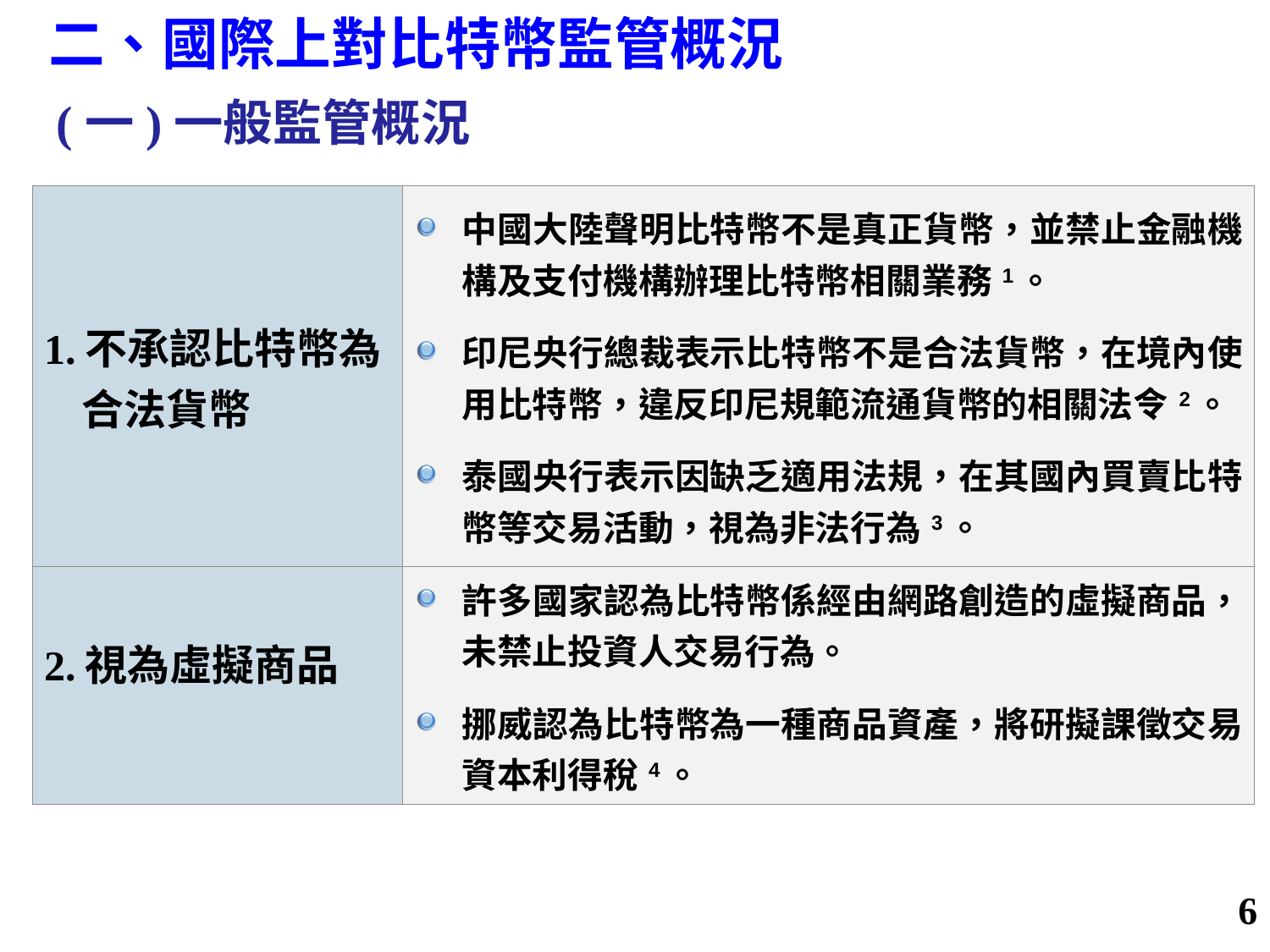

二、國際上對比特幣監管概況

(一)一般監管概況
| 1.不承認比特幣為合法貨幣 | 中國大陸聲明比特幣不是真正貨幣，並禁止金融機構及支付機構辦理比特幣相關業務1。 印尼央行總裁表示比特幣不是合法貨幣，在境內使用比特幣，違反印尼規範流通貨幣的相關法令2。 泰國央行表示因缺乏適用法規，在其國內買賣比特幣等交易活動，視為非法行為3。 |
| --- | --- |
| 2.視為虛擬商品 | 許多國家認為比特幣係經由網路創造的虛擬商品，未禁止投資人交易行為。 挪威認為比特幣為一種商品資產，將研擬課徵交易資本利得稅4。 |
6